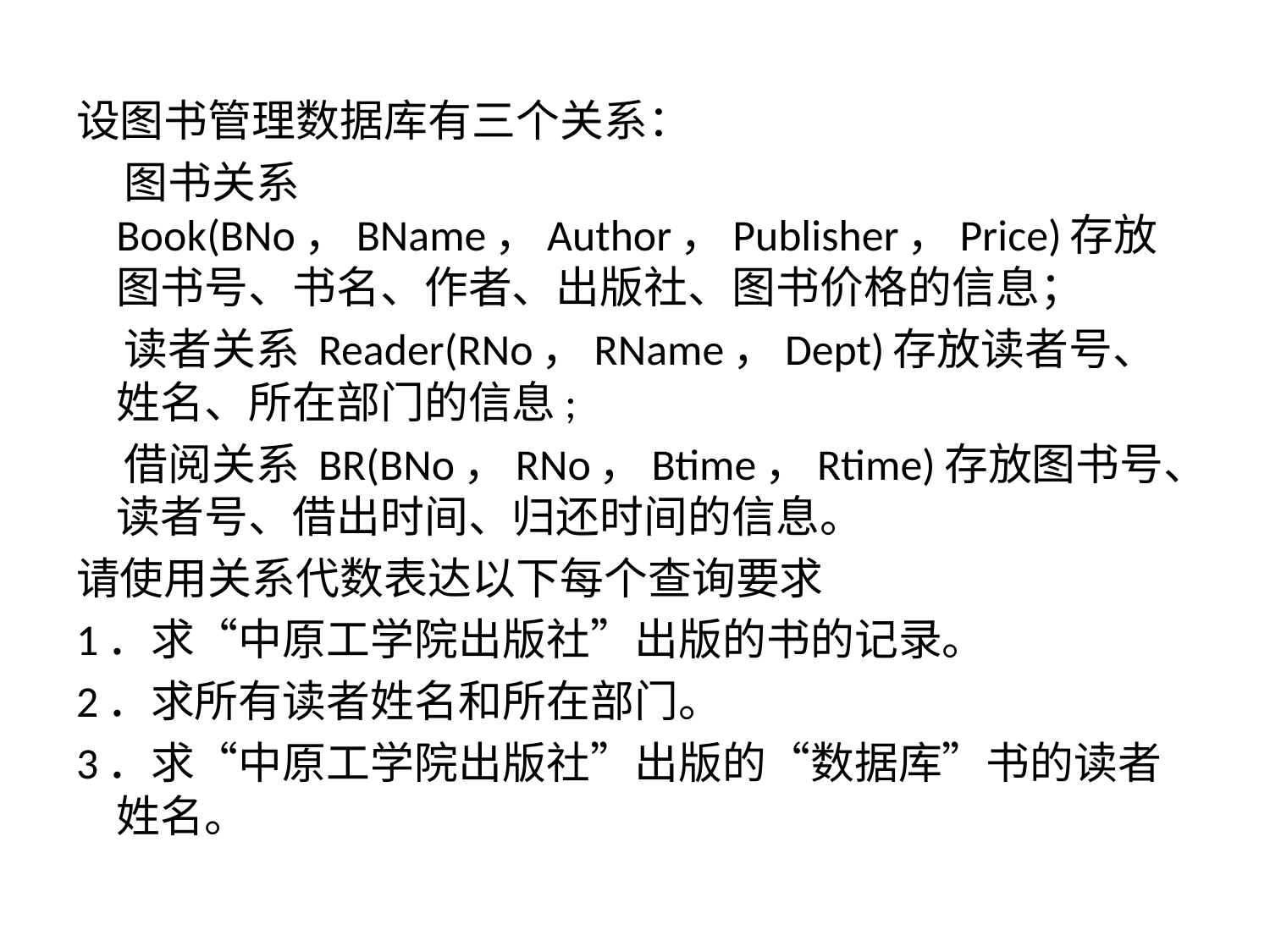

设图书管理数据库有三个关系：
    图书关系 Book(BNo，BName，Author，Publisher，Price)存放图书号、书名、作者、出版社、图书价格的信息；
    读者关系 Reader(RNo，RName，Dept)存放读者号、姓名、所在部门的信息;
    借阅关系 BR(BNo，RNo，Btime，Rtime)存放图书号、读者号、借出时间、归还时间的信息。
请使用关系代数表达以下每个查询要求
1．求“中原工学院出版社”出版的书的记录。
2．求所有读者姓名和所在部门。
3．求“中原工学院出版社”出版的“数据库”书的读者姓名。